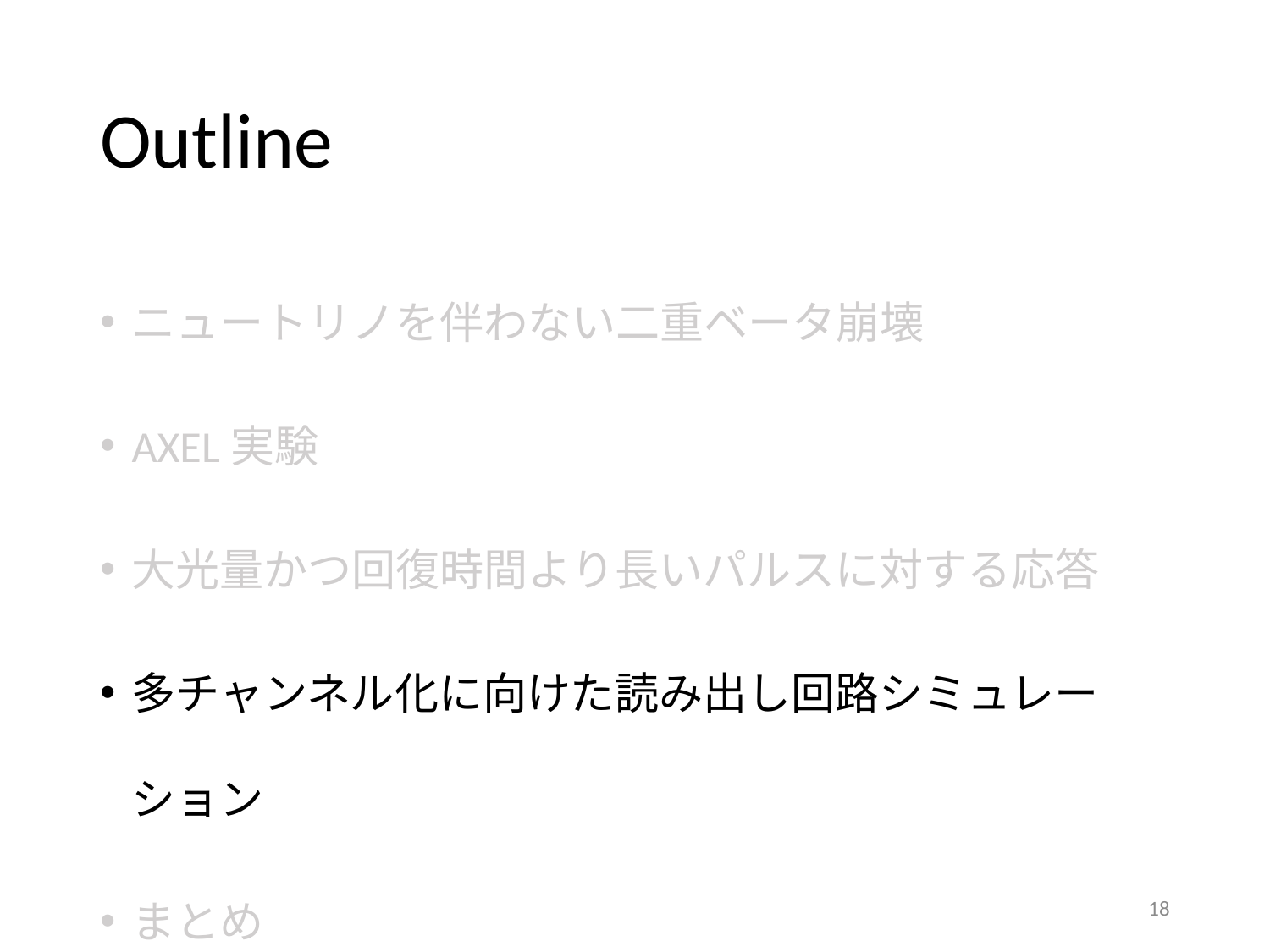

# Outline
ニュートリノを伴わない二重ベータ崩壊
AXEL実験
大光量かつ回復時間より長いパルスに対する応答
多チャンネル化に向けた読み出し回路シミュレーション
まとめ
18